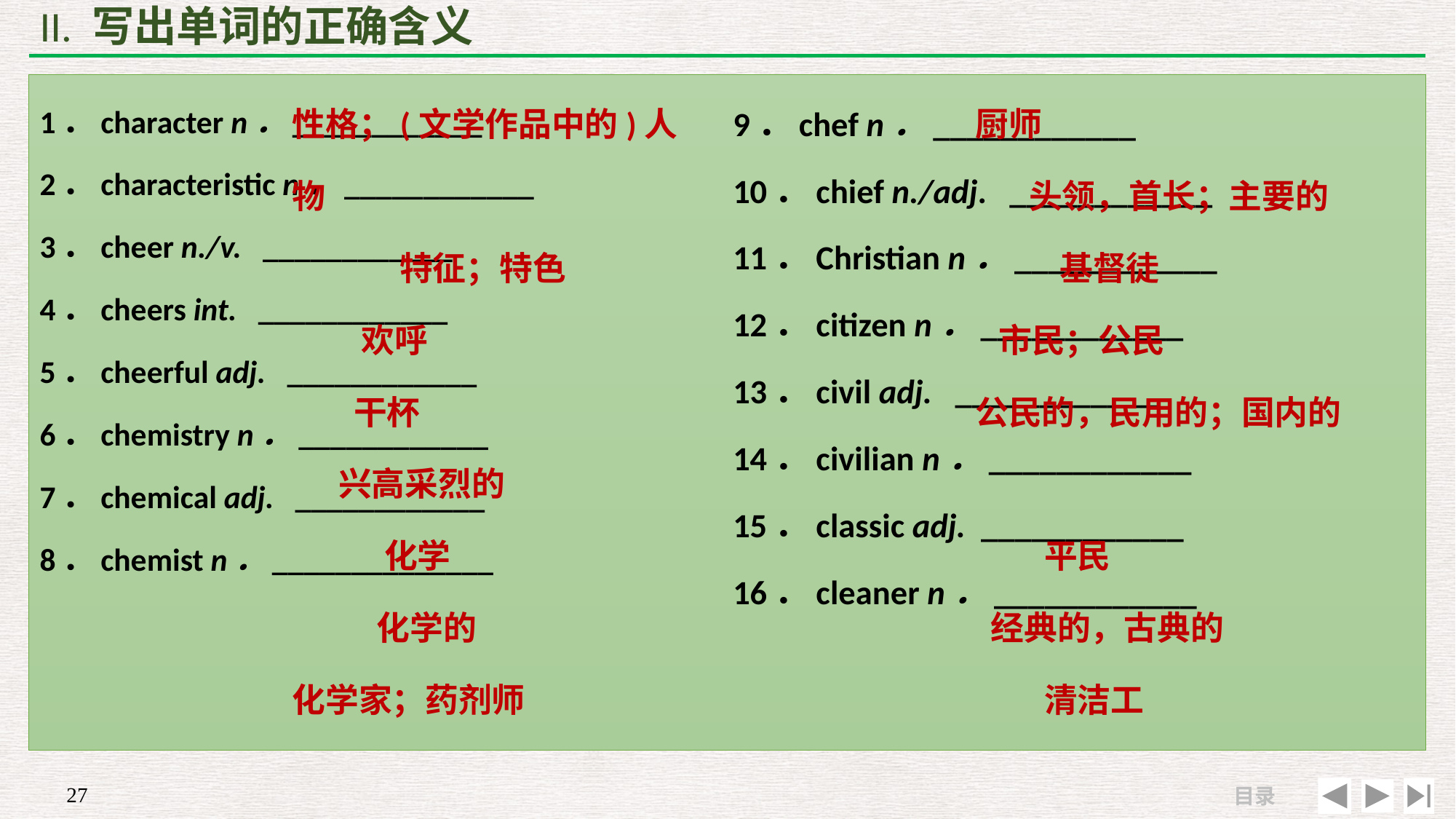

# II. 写出单词的正确含义
性格；(文学作品中的)人物
             特征；特色
        欢呼
       干杯
     兴高采烈的
           化学
          化学的
化学家；药剂师
厨师
      头领，首长；主要的
          基督徒
  市民；公民
公民的，民用的；国内的
        平民
 经典的，古典的
        清洁工

1．character n．____________
2．characteristic n．____________
3．cheer n./v.   ____________
4．cheers int.   ____________
5．cheerful adj.   ____________
6．chemistry n．____________
7．chemical adj.   ____________
8．chemist n．______________
9．chef n．____________
10．chief n./adj.   ____________
11．Christian n．____________
12．citizen n．____________
13．civil adj.   ____________
14．civilian n．____________
15．classic adj.  ____________
16．cleaner n．____________